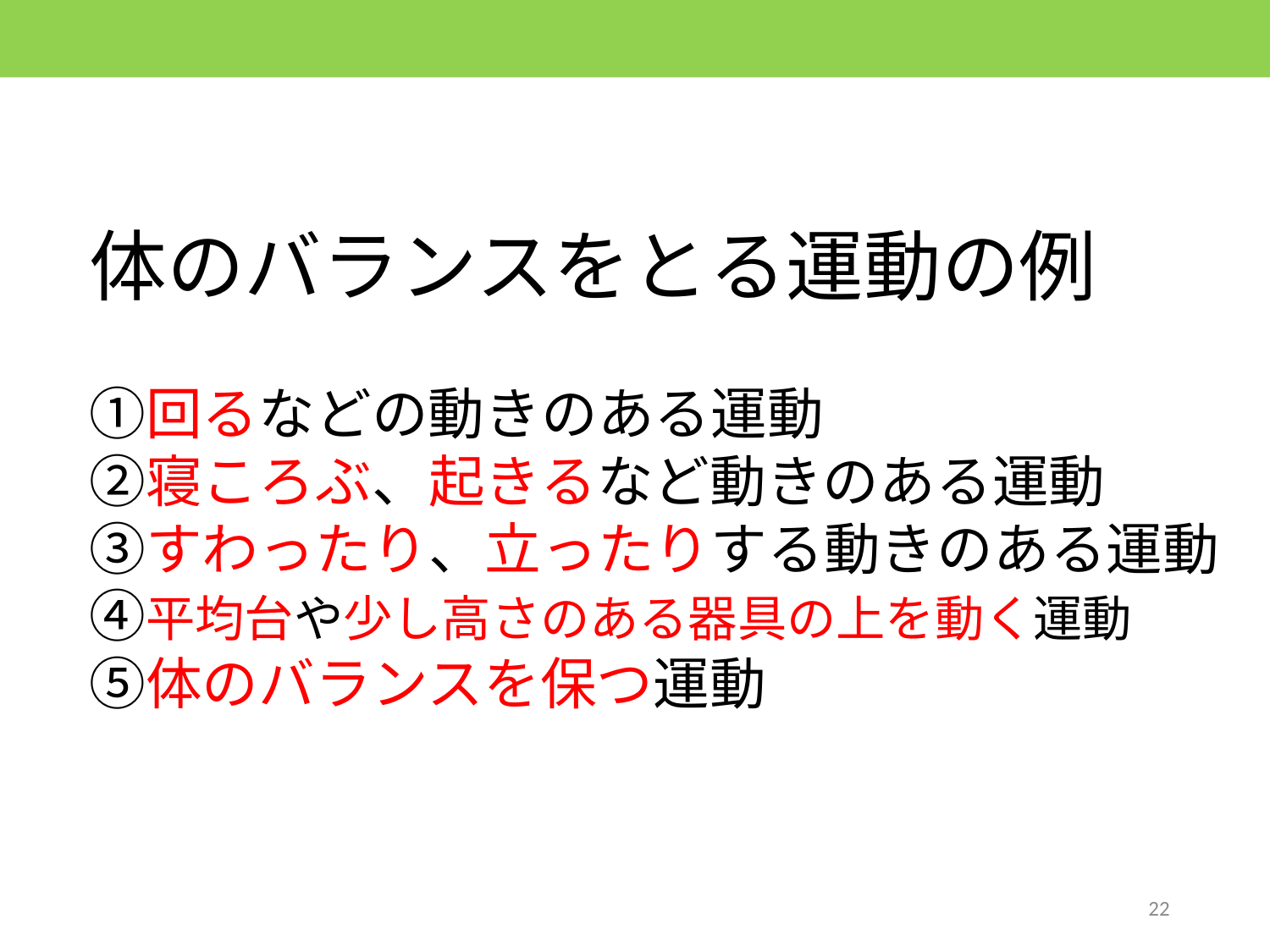

体のバランスをとる運動の例

　①回るなどの動きのある運動
　②寝ころぶ、起きるなど動きのある運動
　③すわったり、立ったりする動きのある運動
　④平均台や少し高さのある器具の上を動く運動
　⑤体のバランスを保つ運動

22